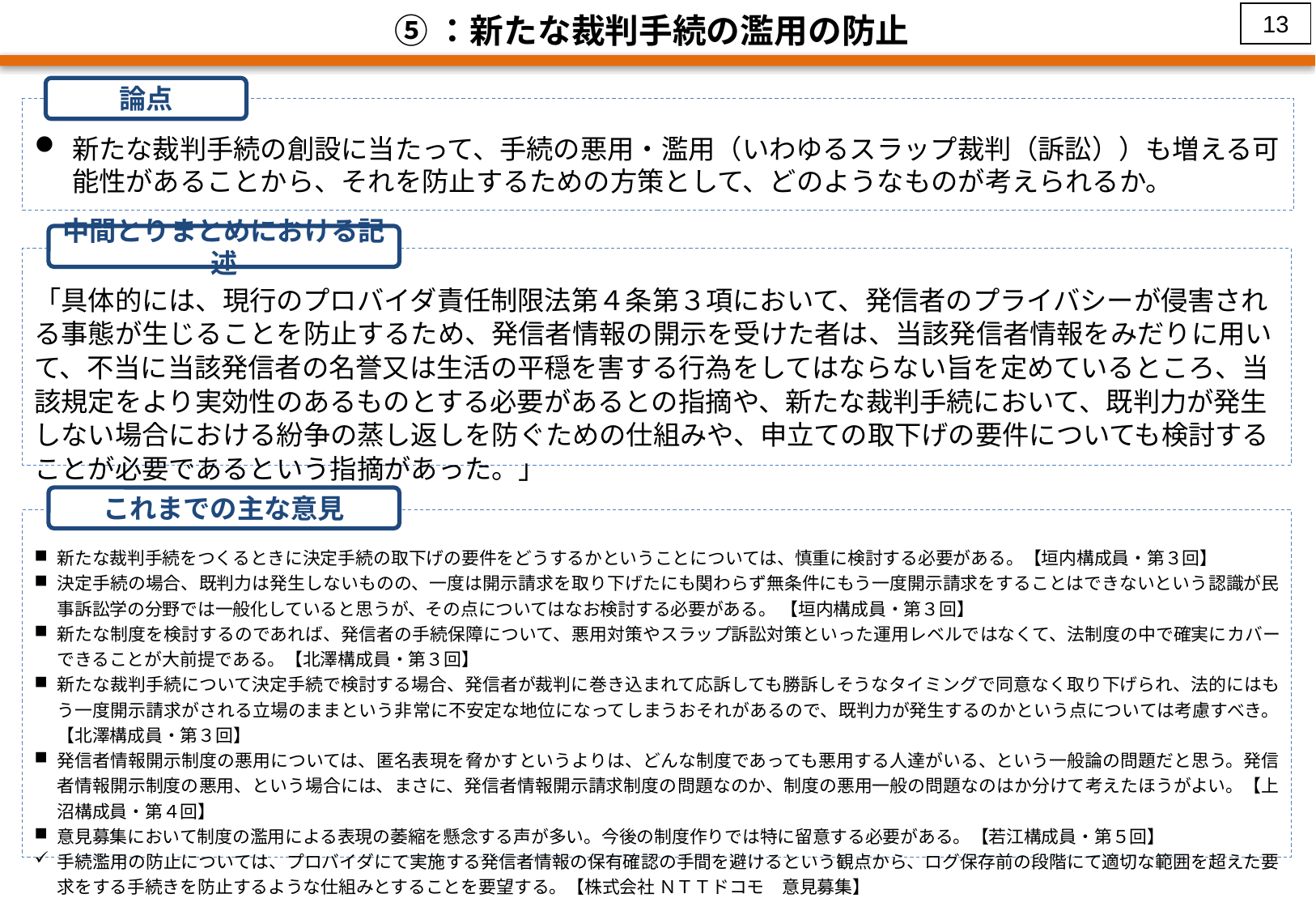

13
⑤：新たな裁判手続の濫用の防止

論点
新たな裁判手続の創設に当たって、手続の悪用・濫用（いわゆるスラップ裁判（訴訟））も増える可能性があることから、それを防止するための方策として、どのようなものが考えられるか。
中間とりまとめにおける記述
「具体的には、現行のプロバイダ責任制限法第４条第３項において、発信者のプライバシーが侵害される事態が生じることを防止するため、発信者情報の開示を受けた者は、当該発信者情報をみだりに用いて、不当に当該発信者の名誉又は生活の平穏を害する行為をしてはならない旨を定めているところ、当該規定をより実効性のあるものとする必要があるとの指摘や、新たな裁判手続において、既判力が発生しない場合における紛争の蒸し返しを防ぐための仕組みや、申立ての取下げの要件についても検討することが必要であるという指摘があった。」
これまでの主な意見
新たな裁判手続をつくるときに決定手続の取下げの要件をどうするかということについては、慎重に検討する必要がある。【垣内構成員・第３回】
決定手続の場合、既判力は発生しないものの、一度は開示請求を取り下げたにも関わらず無条件にもう一度開示請求をすることはできないという認識が民事訴訟学の分野では一般化していると思うが、その点についてはなお検討する必要がある。 【垣内構成員・第３回】
新たな制度を検討するのであれば、発信者の手続保障について、悪用対策やスラップ訴訟対策といった運用レベルではなくて、法制度の中で確実にカバーできることが大前提である。【北澤構成員・第３回】
新たな裁判手続について決定手続で検討する場合、発信者が裁判に巻き込まれて応訴しても勝訴しそうなタイミングで同意なく取り下げられ、法的にはもう一度開示請求がされる立場のままという非常に不安定な地位になってしまうおそれがあるので、既判力が発生するのかという点については考慮すべき。【北澤構成員・第３回】
発信者情報開示制度の悪用については、匿名表現を脅かすというよりは、どんな制度であっても悪用する人達がいる、という一般論の問題だと思う。発信者情報開示制度の悪用、という場合には、まさに、発信者情報開示請求制度の問題なのか、制度の悪用一般の問題なのはか分けて考えたほうがよい。【上沼構成員・第４回】
意見募集において制度の濫用による表現の萎縮を懸念する声が多い。今後の制度作りでは特に留意する必要がある。【若江構成員・第５回】
手続濫用の防止については、プロバイダにて実施する発信者情報の保有確認の手間を避けるという観点から、ログ保存前の段階にて適切な範囲を超えた要求をする手続きを防止するような仕組みとすることを要望する。【株式会社 ＮＴＴドコモ　意見募集】